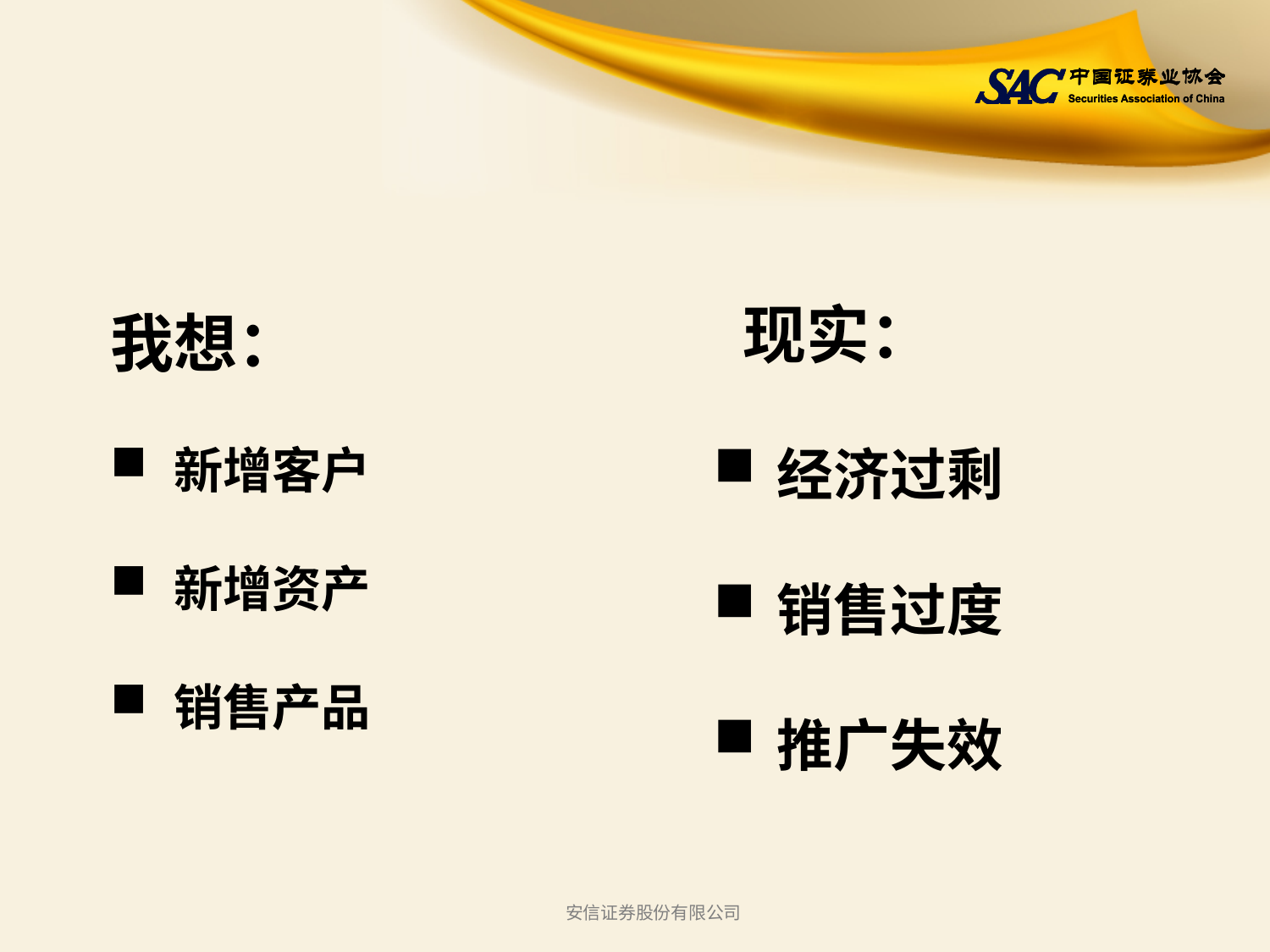

现实：
经济过剩
销售过度
推广失效

我想：
新增客户
新增资产
销售产品